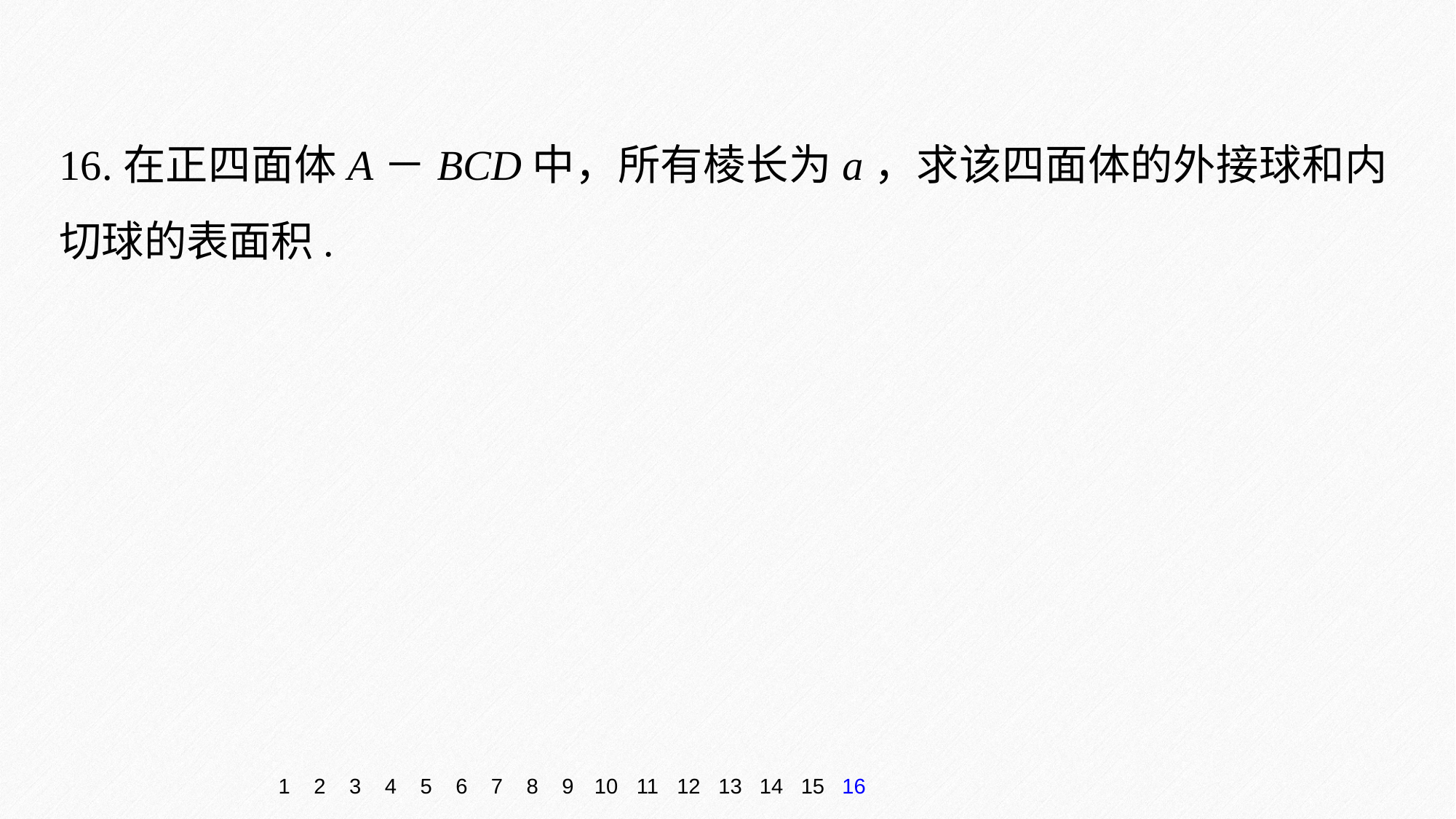

16.在正四面体A－BCD中，所有棱长为a，求该四面体的外接球和内切球的表面积.
1
2
3
4
5
6
7
8
9
10
11
12
13
14
15
16